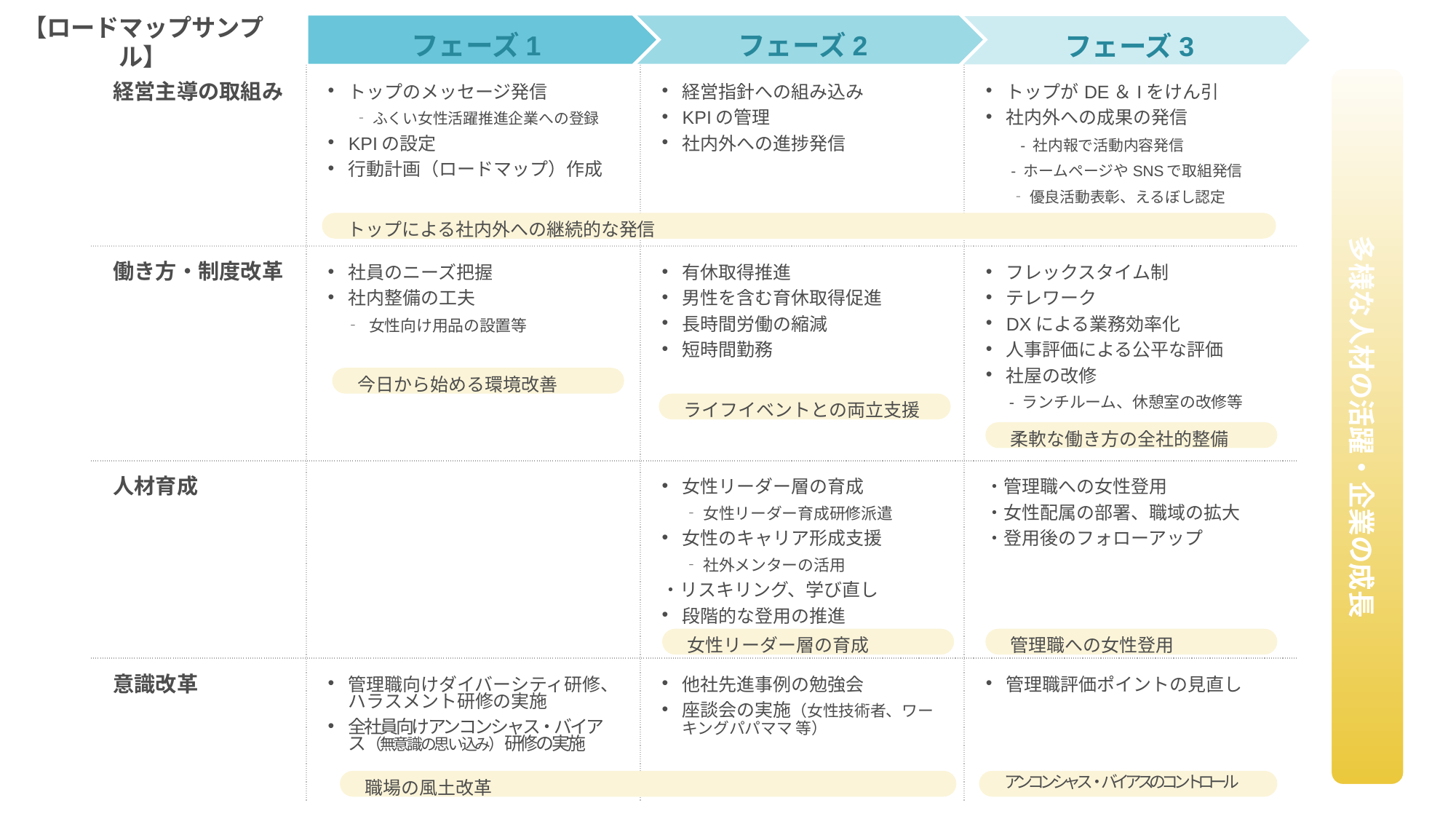

【ロードマップサンプル】
フェーズ1
フェーズ2
フェーズ3
| 経営主導の取組み | トップのメッセージ発信 　 ‐ ふくい女性活躍推進企業への登録 KPIの設定 行動計画（ロードマップ）作成 | 経営指針への組み込み KPIの管理 社内外への進捗発信 | トップがDE＆Iをけん引 社内外への成果の発信 　　- 社内報で活動内容発信 - ホームページやSNSで取組発信 　 ‐ 優良活動表彰、えるぼし認定 |
| --- | --- | --- | --- |
| 働き方・制度改革 | 社員のニーズ把握 社内整備の工夫 ‐ 女性向け用品の設置等 | 有休取得推進 男性を含む育休取得促進 長時間労働の縮減 短時間勤務 | フレックスタイム制 テレワーク DXによる業務効率化 人事評価による公平な評価 社屋の改修 　- ランチルーム、休憩室の改修等 |
| 人材育成 |  | 女性リーダー層の育成 　 ‐ 女性リーダー育成研修派遣 女性のキャリア形成支援 　 ‐ 社外メンターの活用 ・リスキリング、学び直し 段階的な登用の推進 | ・管理職への女性登用 ・女性配属の部署、職域の拡大 ・登用後のフォローアップ |
| 意識改革 | 管理職向けダイバーシティ研修、ハラスメント研修の実施 全社員向けアンコンシャス・バイアス（無意識の思い込み）研修の実施 | 他社先進事例の勉強会 座談会の実施（女性技術者、ワーキングパパママ 等） | 管理職評価ポイントの見直し |
多様な人材の活躍・企業の成長
トップによる社内外への継続的な発信
今日から始める環境改善
ライフイベントとの両立支援
柔軟な働き方の全社的整備
女性リーダー層の育成
管理職への女性登用
職場の風土改革
アンコンシャス・バイアスのコントロール